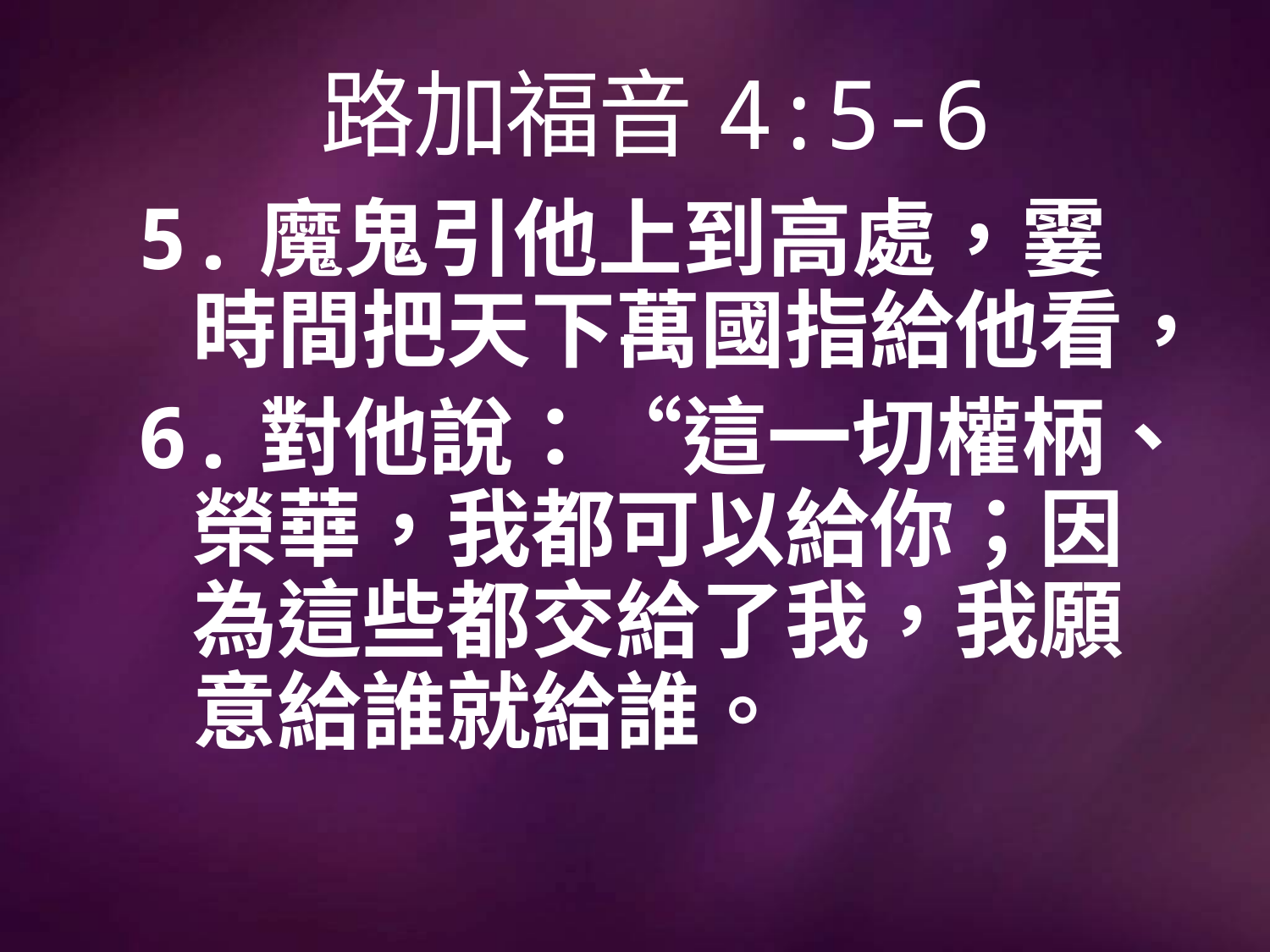

# 路加福音4:5-6
5.魔鬼引他上到高處，霎時間把天下萬國指給他看，
6.對他說：“這一切權柄、榮華，我都可以給你；因為這些都交給了我，我願意給誰就給誰。